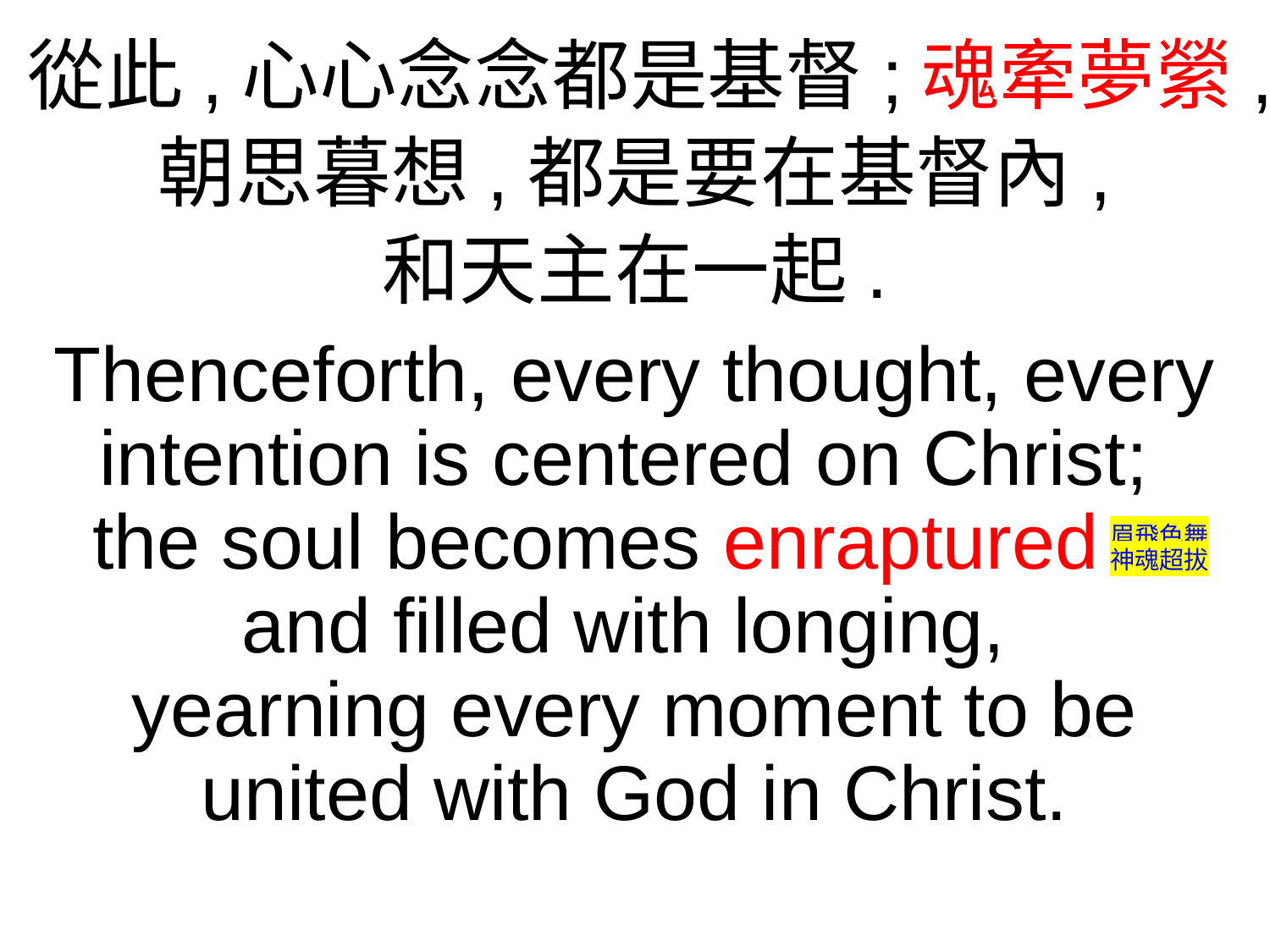

從此,心心念念都是基督;魂牽夢縈,朝思暮想,都是要在基督內,
和天主在一起.
Thenceforth, every thought, every intention is centered on Christ;
   the soul becomes enraptured
and filled with longing,
yearning every moment to be united with God in Christ.
眉飛色舞
神魂超拔